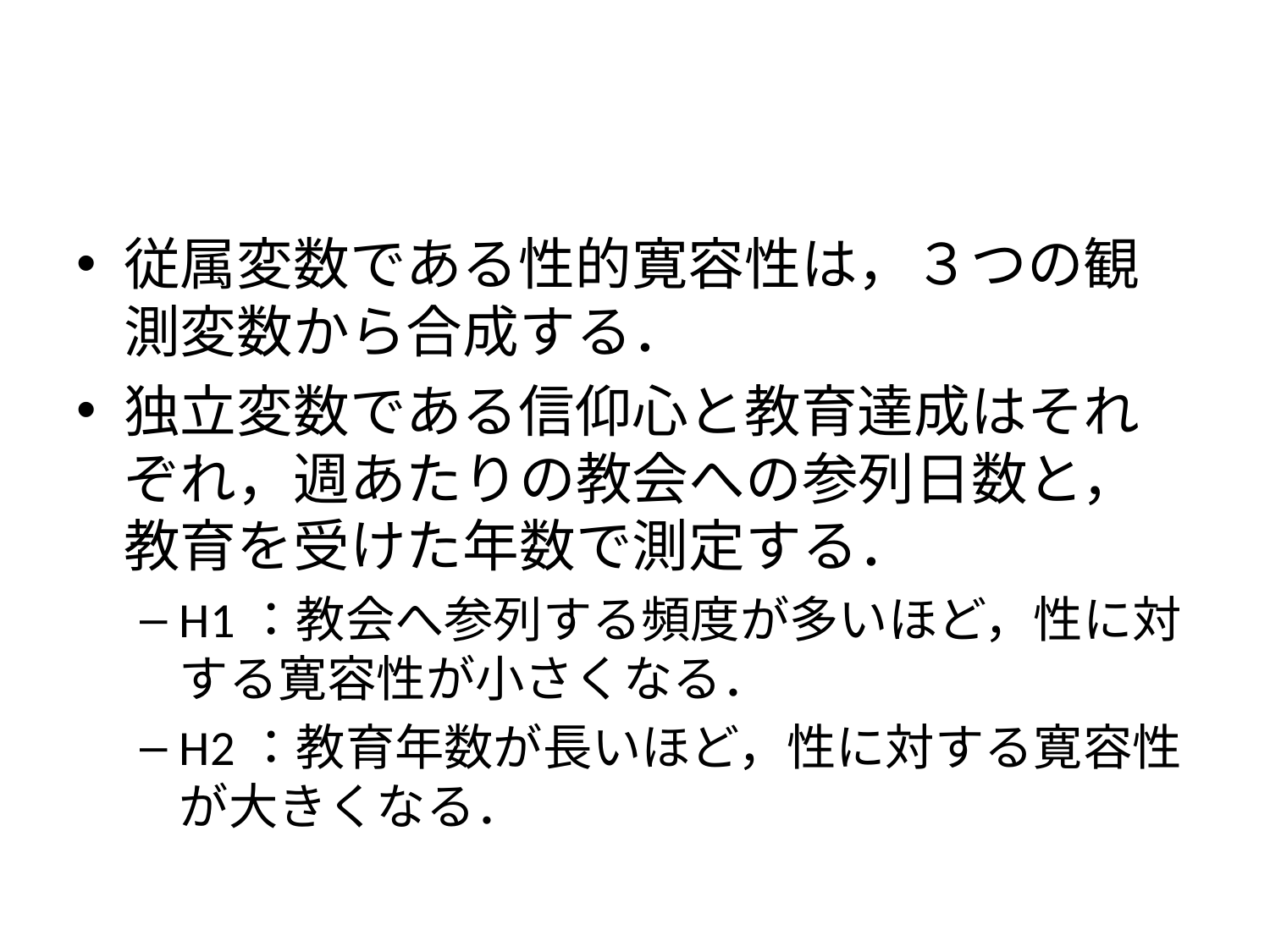

#
従属変数である性的寛容性は，３つの観測変数から合成する．
独立変数である信仰心と教育達成はそれぞれ，週あたりの教会への参列日数と，教育を受けた年数で測定する．
H1：教会へ参列する頻度が多いほど，性に対する寛容性が小さくなる．
H2：教育年数が長いほど，性に対する寛容性が大きくなる．